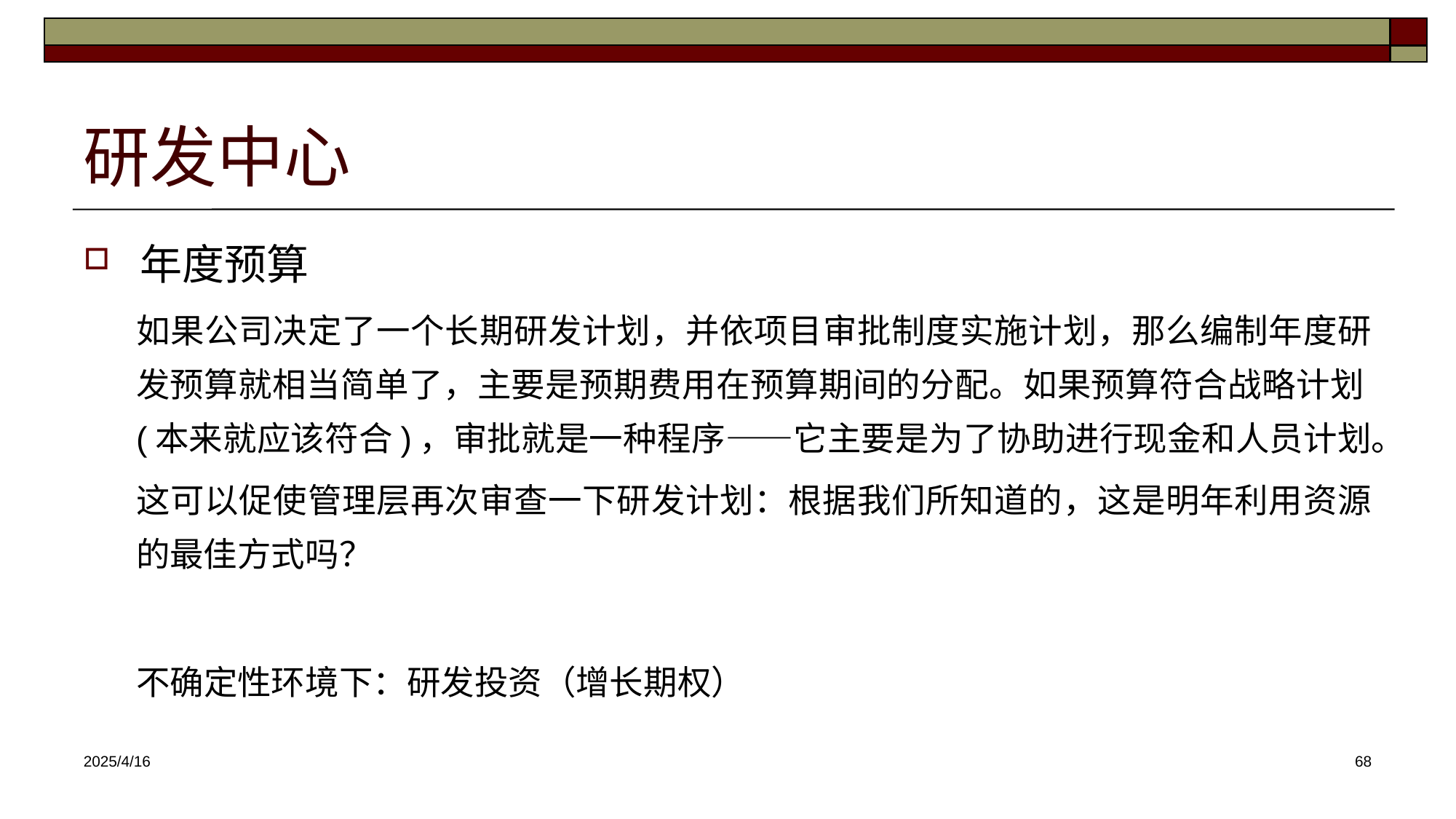

# 研发中心
年度预算
如果公司决定了一个长期研发计划，并依项目审批制度实施计划，那么编制年度研发预算就相当简单了，主要是预期费用在预算期间的分配。如果预算符合战略计划(本来就应该符合)，审批就是一种程序——它主要是为了协助进行现金和人员计划。
这可以促使管理层再次审查一下研发计划：根据我们所知道的，这是明年利用资源的最佳方式吗？

不确定性环境下：研发投资（增长期权）

2025/4/16
68